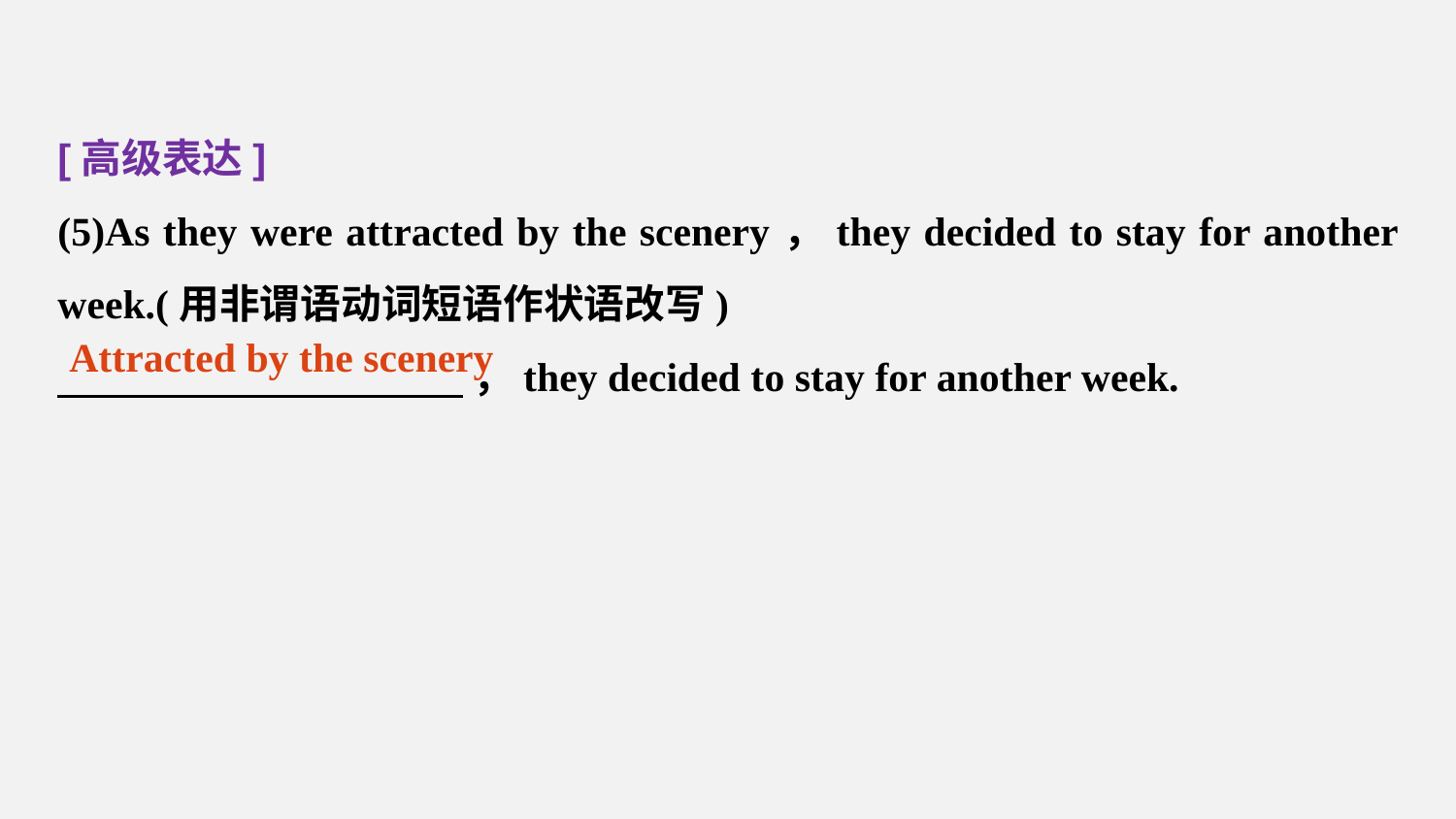

[高级表达]
(5)As they were attracted by the scenery，they decided to stay for another week.(用非谓语动词短语作状语改写)
                                            ，they decided to stay for another week.
Attracted by the scenery